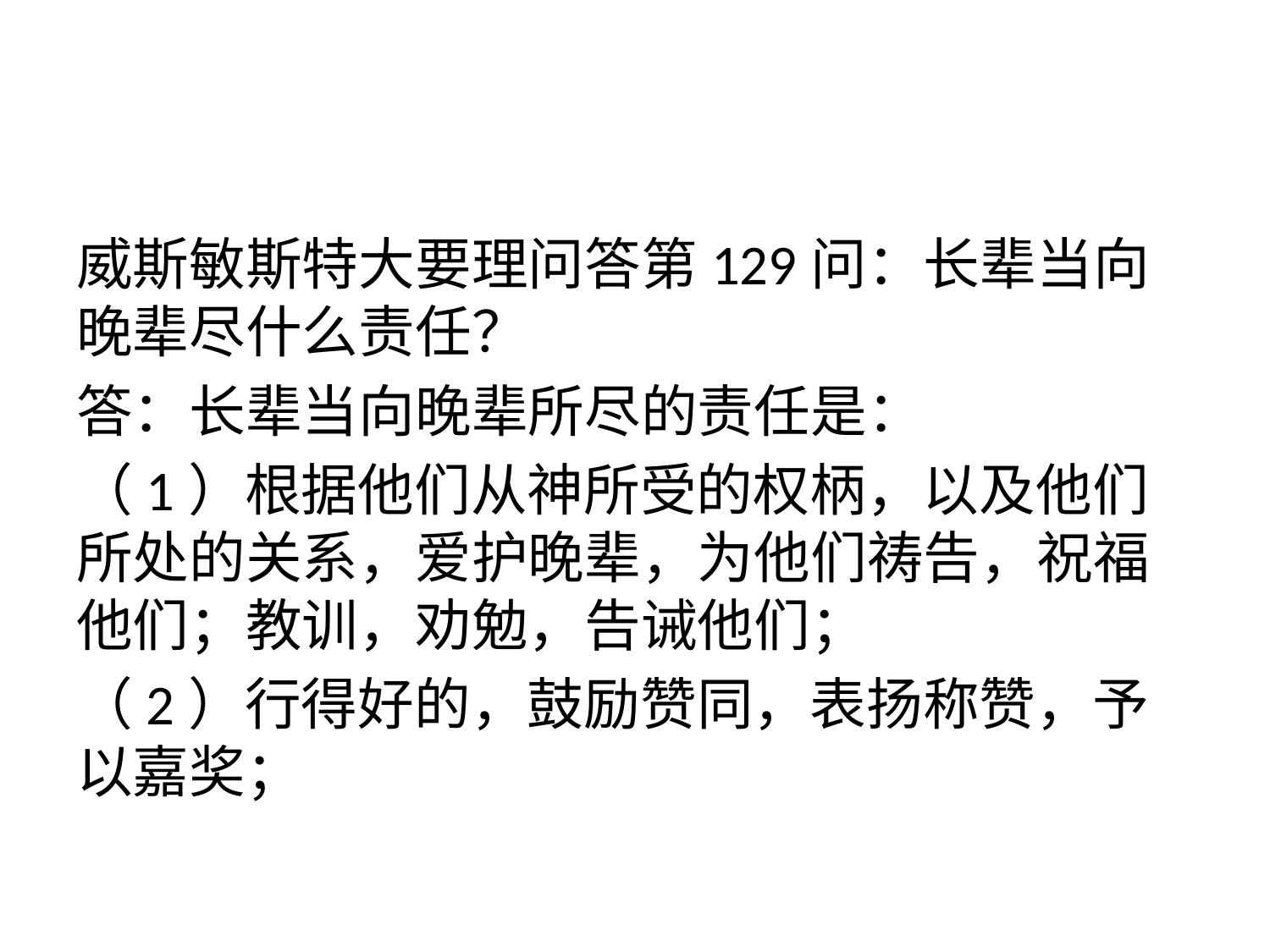

#
威斯敏斯特大要理问答第129问：长辈当向晚辈尽什么责任？
答：长辈当向晚辈所尽的责任是：
（1）根据他们从神所受的权柄，以及他们所处的关系，爱护晚辈，为他们祷告，祝福他们；教训，劝勉，告诫他们；
（2）行得好的，鼓励赞同，表扬称赞，予以嘉奖；